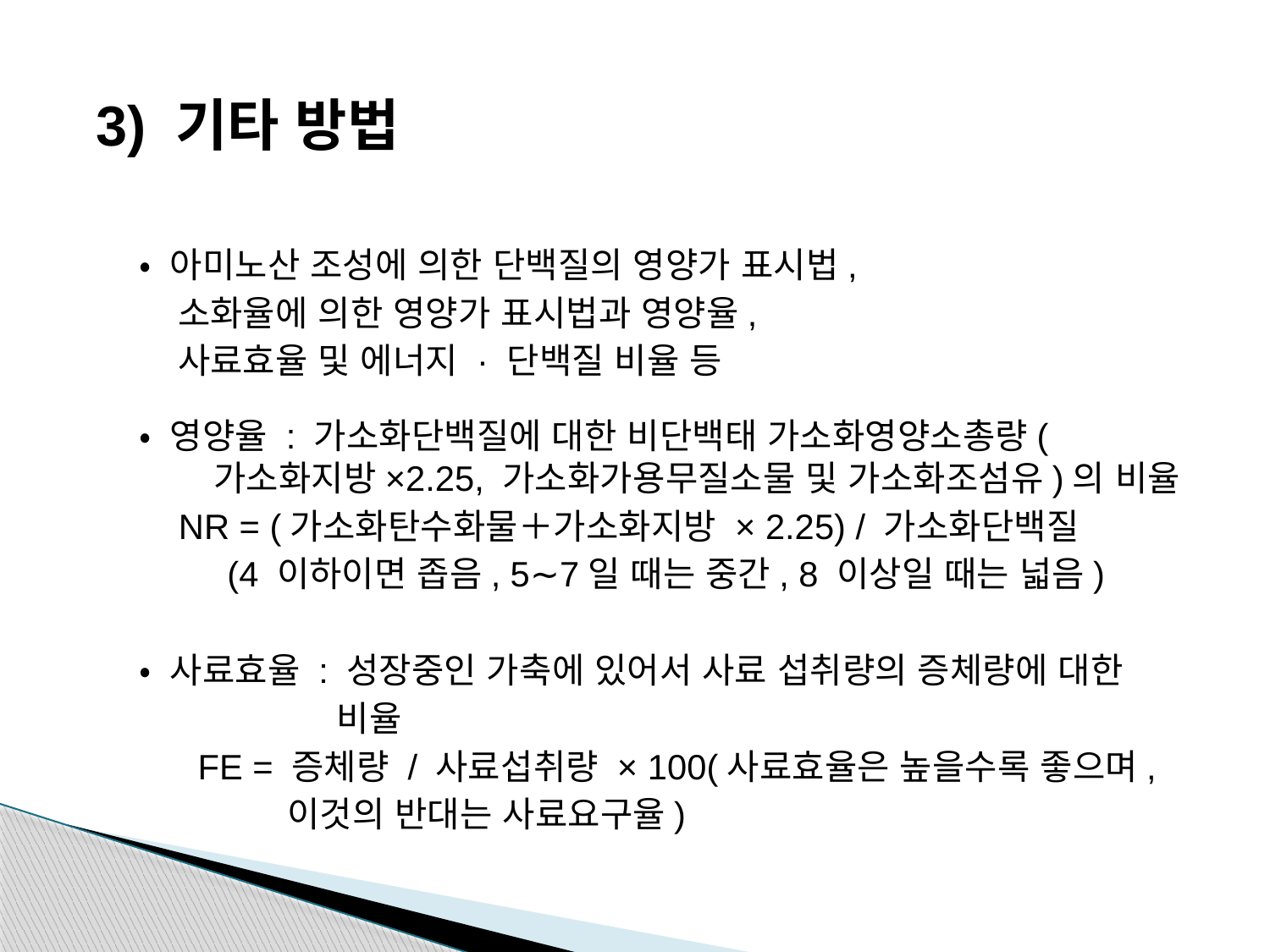

# 3) 기타 방법

• 아미노산 조성에 의한 단백질의 영양가 표시법,
   소화율에 의한 영양가 표시법과 영양율,
   사료효율 및 에너지 · 단백질 비율 등

• 영양율 : 가소화단백질에 대한 비단백태 가소화영양소총량(가소화지방×2.25, 가소화가용무질소물 및 가소화조섬유)의 비율
    NR = (가소화탄수화물＋가소화지방 × 2.25) / 가소화단백질
         (4 이하이면 좁음, 5∼7일 때는 중간, 8 이상일 때는 넓음)

• 사료효율 : 성장중인 가축에 있어서 사료 섭취량의 증체량에 대한
                   비율
      FE = 증체량 / 사료섭취량 × 100(사료효율은 높을수록 좋으며,
              이것의 반대는 사료요구율)